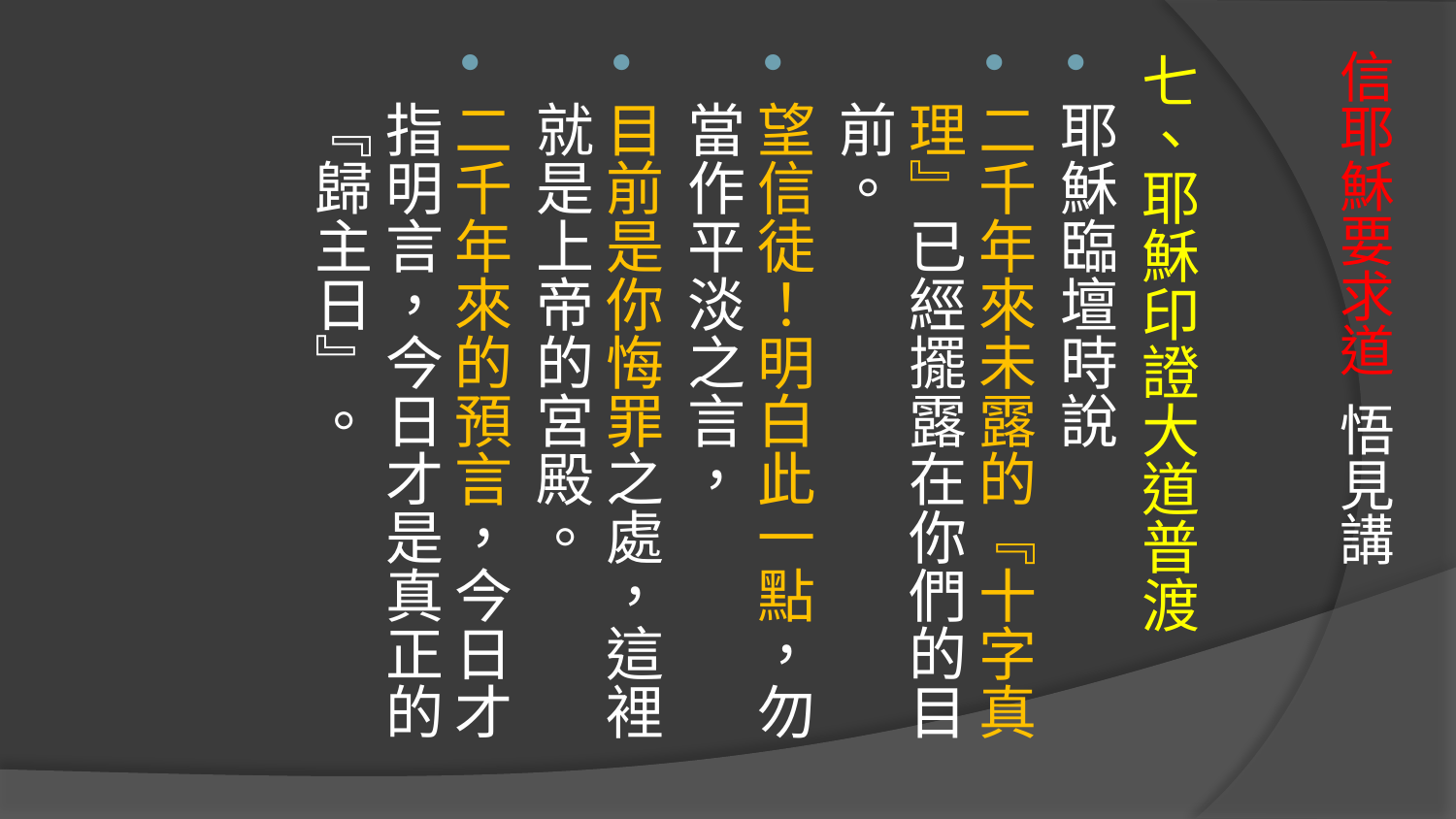

七、耶穌印證大道普渡
耶穌臨壇時說
二千年來未露的『十字真理』已經擺露在你們的目前。
望信徒！明白此一點，勿當作平淡之言，
目前是你悔罪之處，這裡就是上帝的宮殿。
二千年來的預言，今日才指明言，今日才是真正的『歸主日』。

# 信耶穌要求道  悟見講